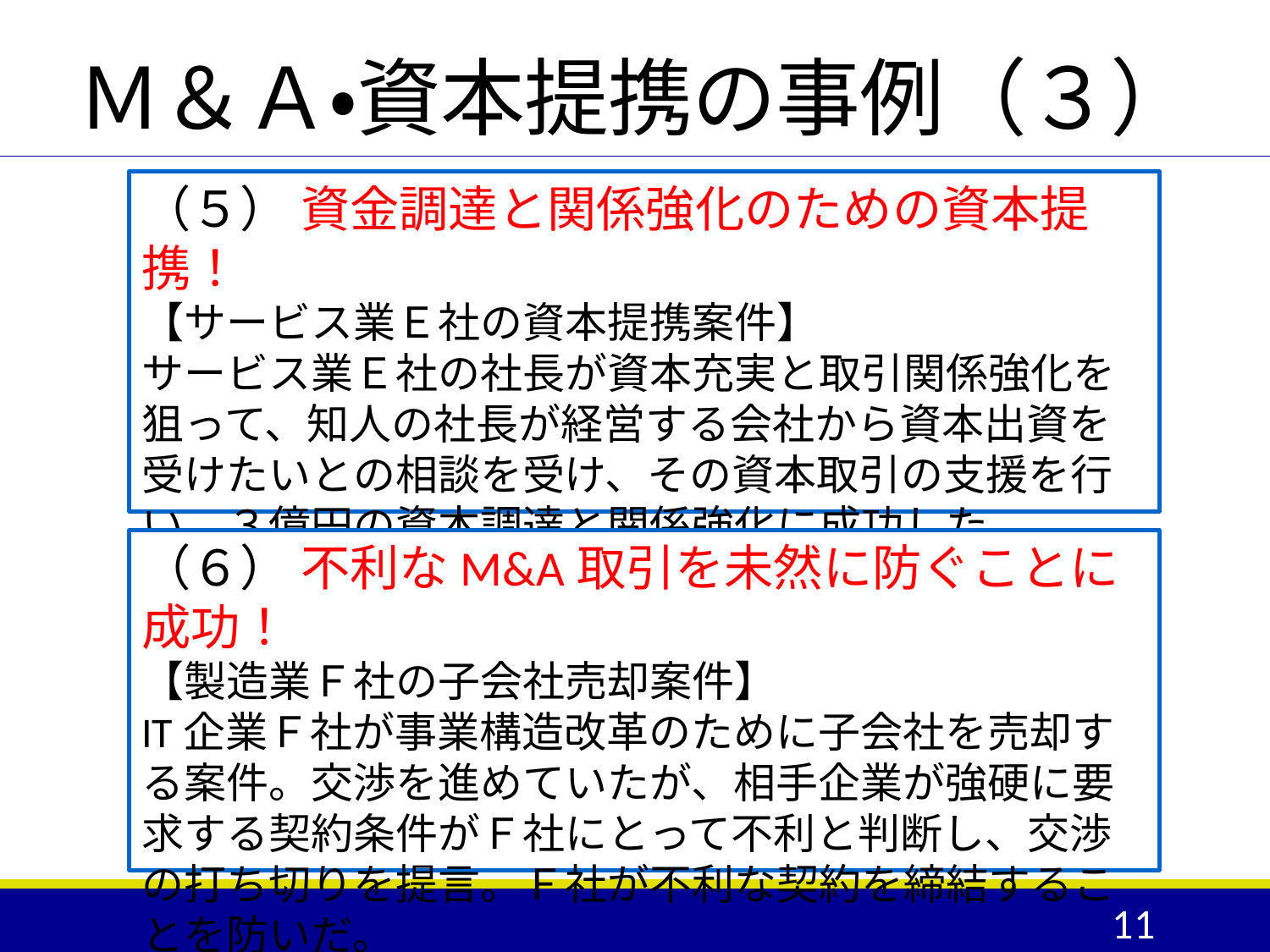

# Ｍ＆Ａ・資本提携の事例（３）
（５） 資金調達と関係強化のための資本提携！
【サービス業Ｅ社の資本提携案件】
サービス業Ｅ社の社長が資本充実と取引関係強化を狙って、知人の社長が経営する会社から資本出資を受けたいとの相談を受け、その資本取引の支援を行い、３億円の資本調達と関係強化に成功した。
（６） 不利なM&A取引を未然に防ぐことに成功！
【製造業Ｆ社の子会社売却案件】
IT企業Ｆ社が事業構造改革のために子会社を売却する案件。交渉を進めていたが、相手企業が強硬に要求する契約条件がＦ社にとって不利と判断し、交渉の打ち切りを提言。Ｆ社が不利な契約を締結することを防いだ。
11